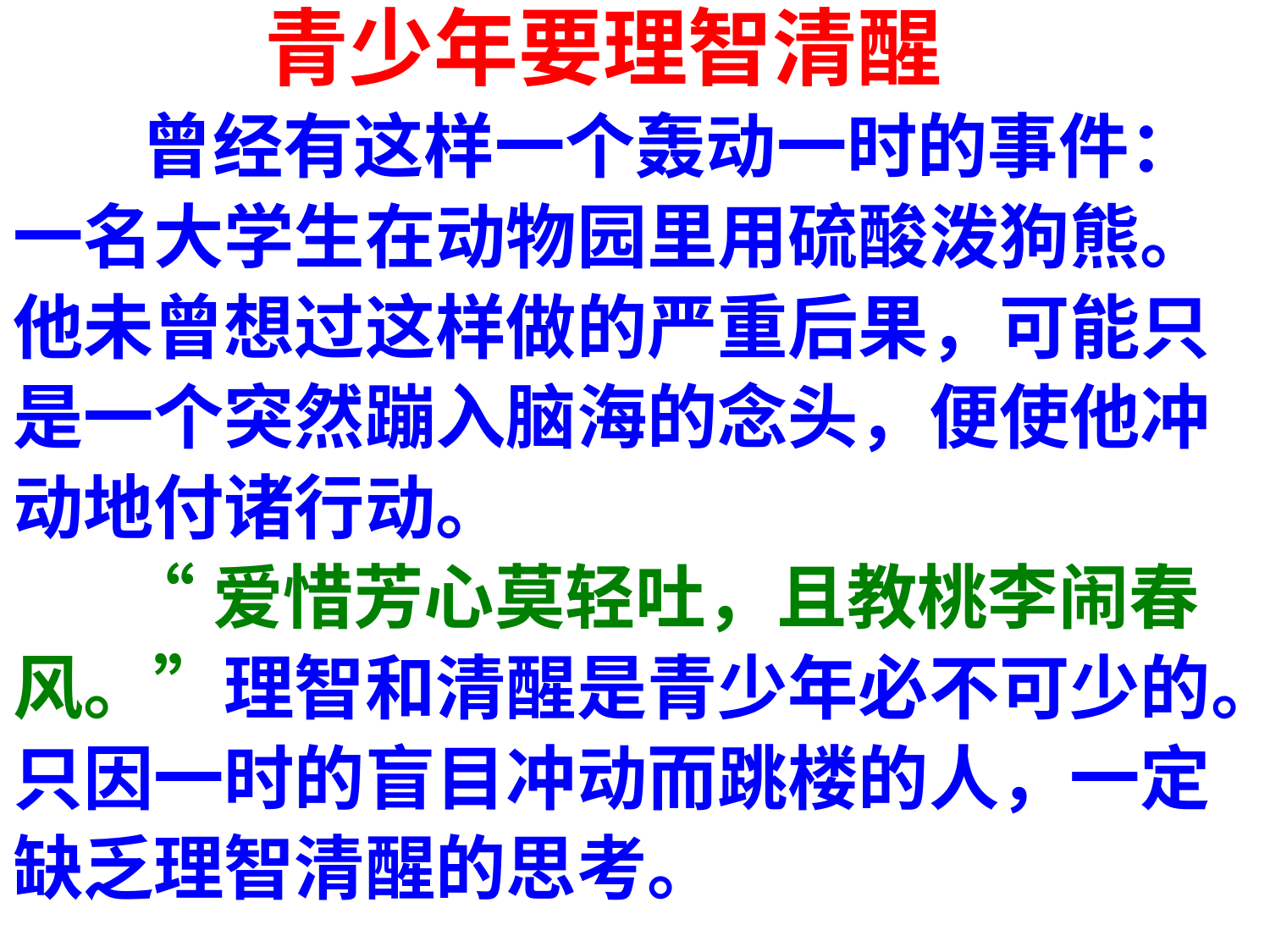

青少年要理智清醒
       曾经有这样一个轰动一时的事件：
一名大学生在动物园里用硫酸泼狗熊。
他未曾想过这样做的严重后果，可能只
是一个突然蹦入脑海的念头，便使他冲
动地付诸行动。
       “爱惜芳心莫轻吐，且教桃李闹春
风。”理智和清醒是青少年必不可少的。
只因一时的盲目冲动而跳楼的人，一定
缺乏理智清醒的思考。